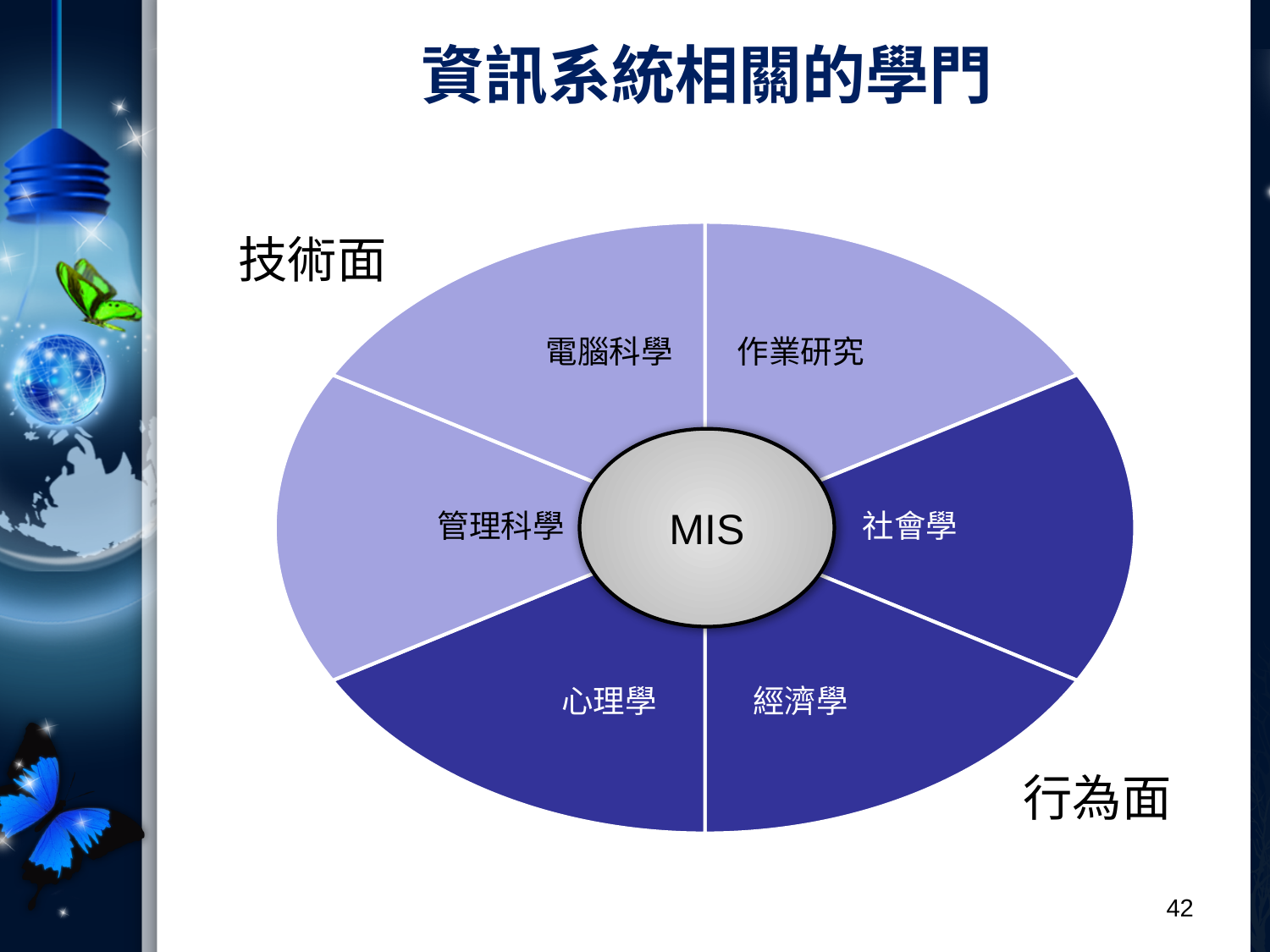

# 資訊系統相關的學門
技術面
作業研究
社會學
經濟學
心理學
管理科學
電腦科學
MIS
行為面
42